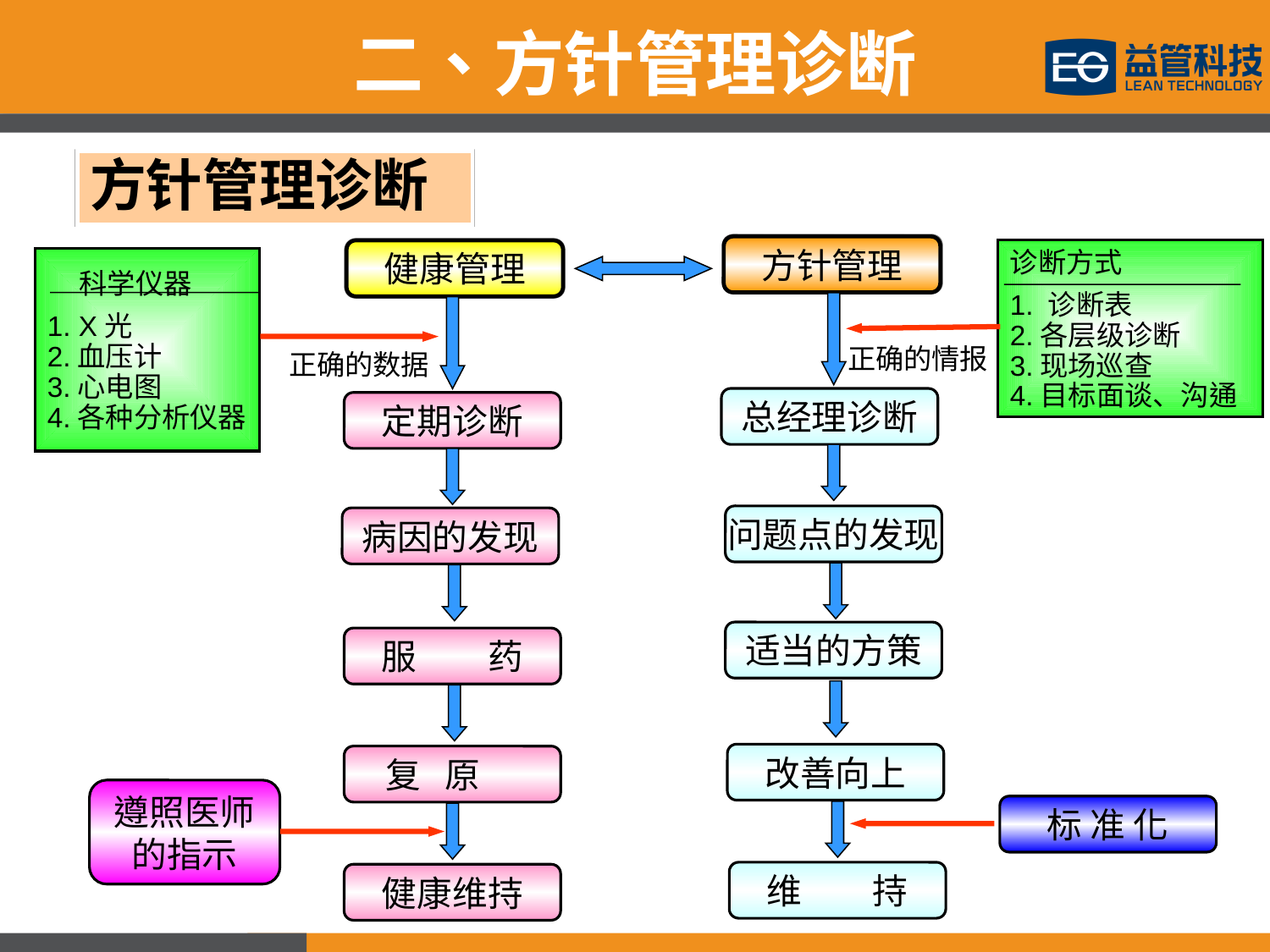

二、方针管理诊断
方针管理诊断
方针管理
诊断方式
1. 诊断表
2.各层级诊断
3.现场巡查
4.目标面谈、沟通
健康管理
    科学仪器
1. X光
2.血压计
3.心电图
4.各种分析仪器

正确的情报

正确的数据
总经理诊断
定期诊断

问题点的发现
病因的发现

适当的方策
服　　药

改善向上
   复   原
遵照医师
的指示
标 准 化

维　　持
健康维持